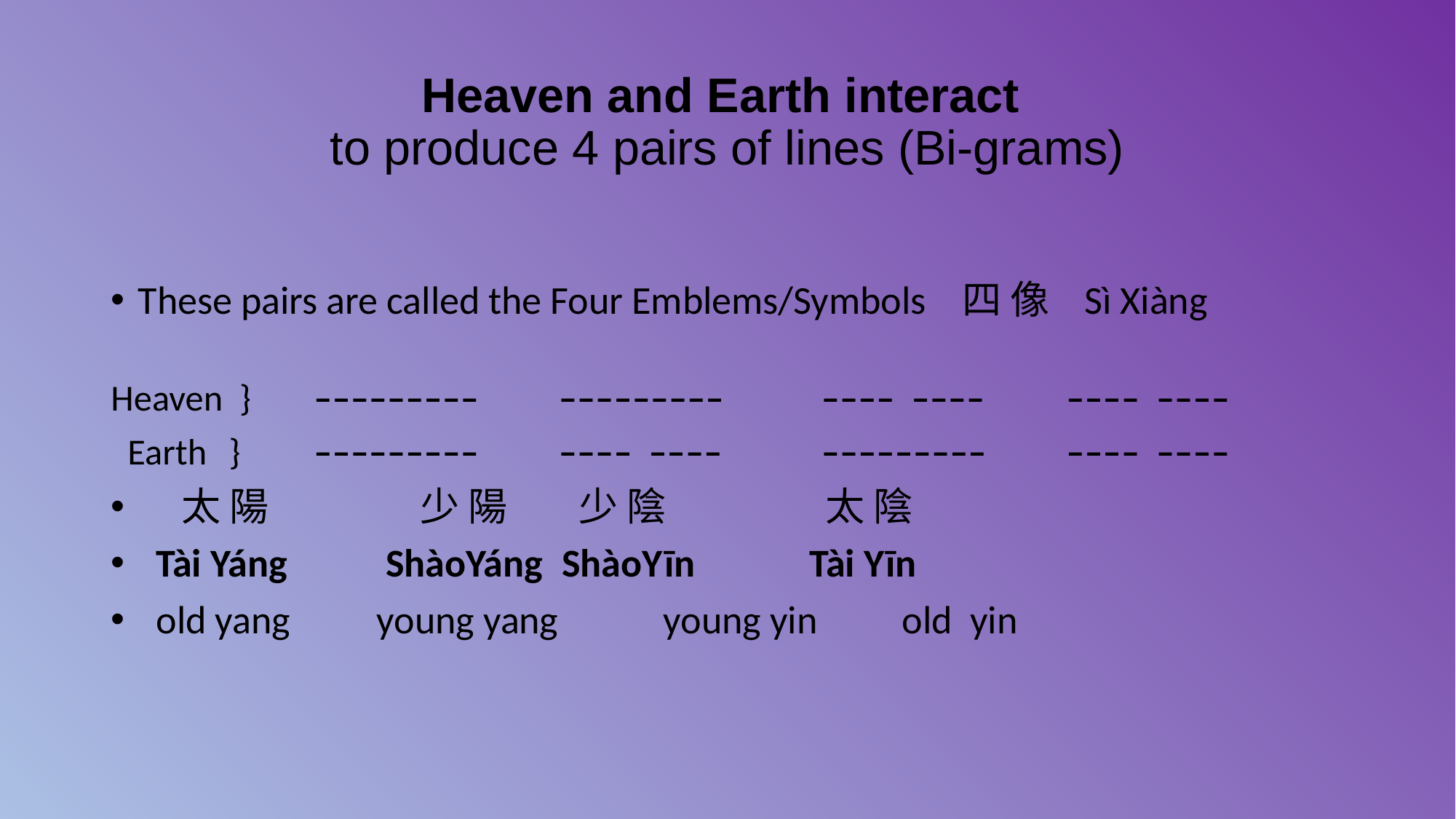

# Heaven and Earth interact to produce 4 pairs of lines (Bi-grams)

These pairs are called the Four Emblems/Symbols   四 像   Sì Xiàng
Heaven  }	–––––––––	     –––––––––		––––  ––––	     ––––  ––––
  Earth	  }	–––––––––	     ––––  ––––		–––––––––	     ––––  ––––
		    太 陽	         少 陽		    少 陰	         太 陰
		  Tài Yáng	     ShàoYáng		  ShàoYīn	       Tài Yīn
		  old yang	    young yang		  young yin	      old  yin